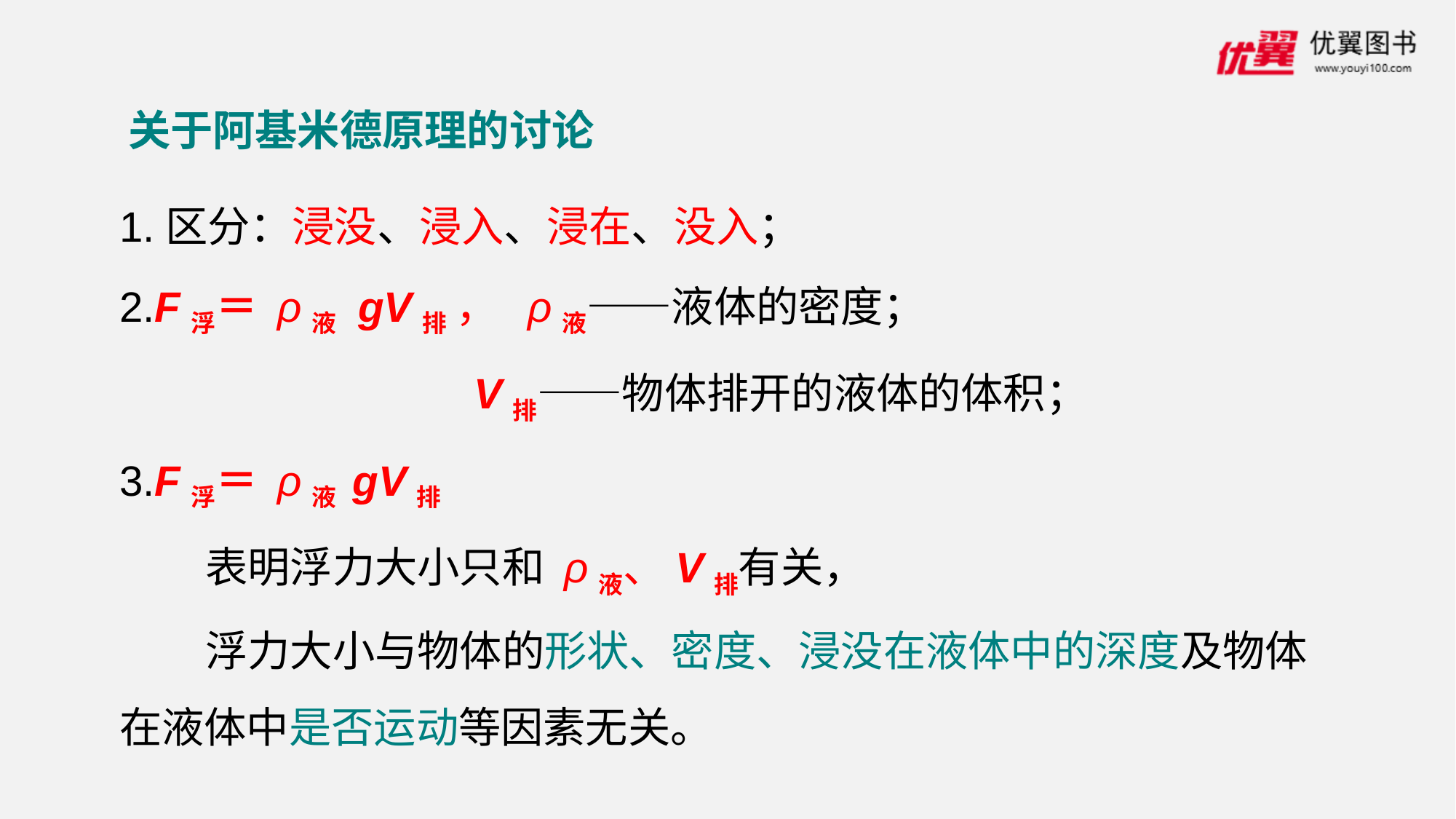

关于阿基米德原理的讨论
1.区分：浸没、浸入、浸在、没入；
2.F浮＝ ρ液  gV排 ，  ρ液——液体的密度；
                              V排——物体排开的液体的体积；
3.F浮＝ ρ液 gV排
        表明浮力大小只和 ρ液、V排有关，
        浮力大小与物体的形状、密度、浸没在液体中的深度及物体在液体中是否运动等因素无关。